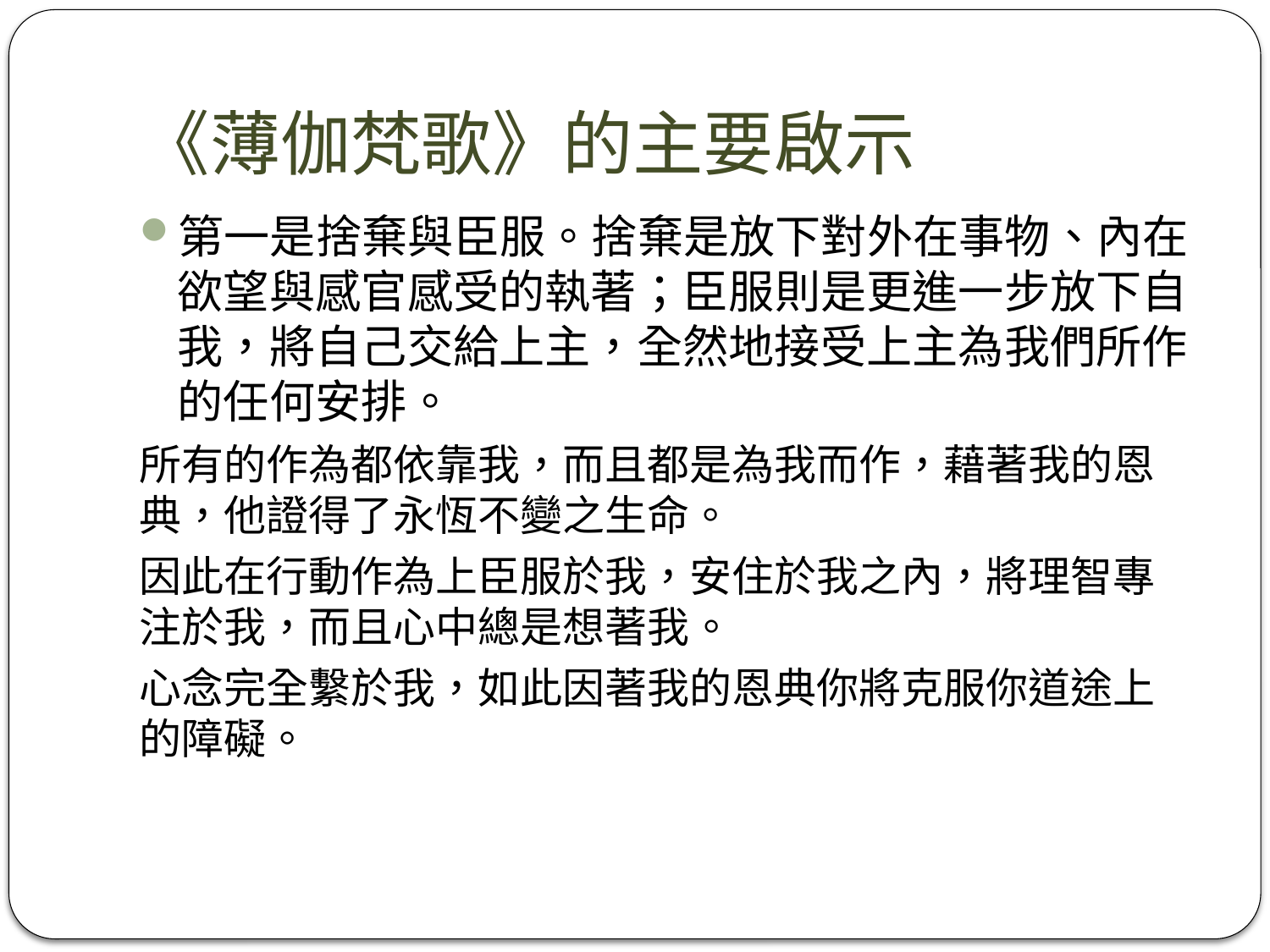

# 《薄伽梵歌》的主要啟示
第一是捨棄與臣服。捨棄是放下對外在事物、內在欲望與感官感受的執著；臣服則是更進一步放下自我，將自己交給上主，全然地接受上主為我們所作的任何安排。
所有的作為都依靠我，而且都是為我而作，藉著我的恩典，他證得了永恆不變之生命。
因此在行動作為上臣服於我，安住於我之內，將理智專注於我，而且心中總是想著我。
心念完全繫於我，如此因著我的恩典你將克服你道途上的障礙。